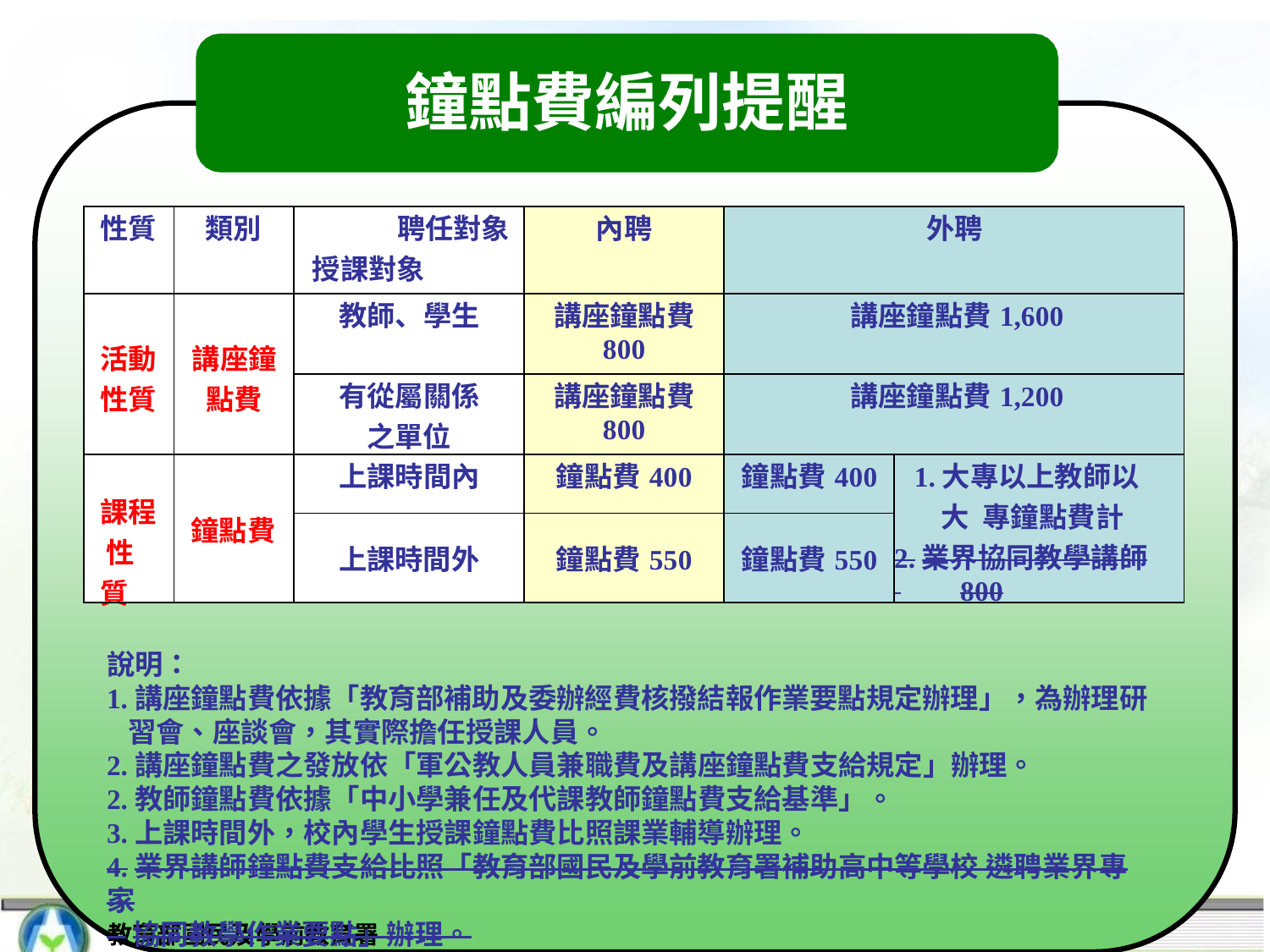

# 鐘點費編列提醒

| 性質 | 類別 | 聘任對象 授課對象 | 內聘 | 外聘 |  |
| --- | --- | --- | --- | --- | --- |
| 活動 性質 | 講座鐘 點費 | 教師、學生 | 講座鐘點費 800 | 講座鐘點費1,600 |  |
|  |  | 有從屬關係 之單位 | 講座鐘點費 800 | 講座鐘點費1,200 |  |
| 課程 性質 | 鐘點費 | 上課時間內 | 鐘點費400 | 鐘點費400 | 1.大專以上教師以大 專鐘點費計 2.業界協同教學講師 800 |
|  |  | 上課時間外 | 鐘點費550 | 鐘點費550 |  |

說明：
1.講座鐘點費依據「教育部補助及委辦經費核撥結報作業要點規定辦理」，為辦理研
習會、座談會，其實際擔任授課人員。
2.講座鐘點費之發放依「軍公教人員兼職費及講座鐘點費支給規定」辦理。
2.教師鐘點費依據「中小學兼任及代課教師鐘點費支給基準」。
3.上課時間外，校內學生授課鐘點費比照課業輔導辦理。
4.業界講師鐘點費支給比照「教育部國民及學前教育署補助高中等學校 遴聘業界專家
   協同教學作業要點」辦理。
教育部國民及學前教育署